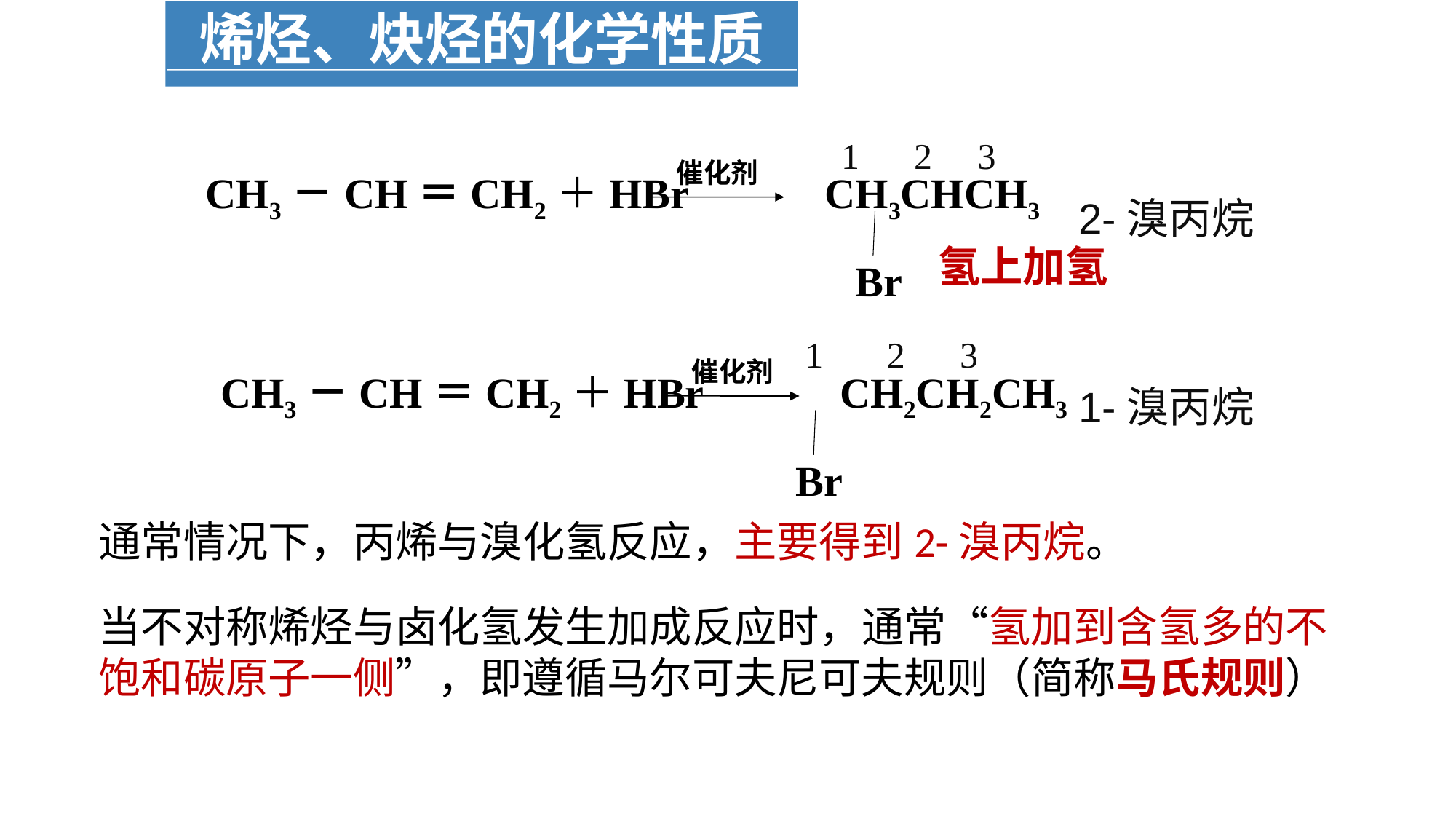

烯烃、炔烃的化学性质
1      2     3
催化剂
CH3－CH＝CH2＋HBr                      CH3CHCH3

2-溴丙烷
氢上加氢
Br
1       2      3
催化剂
CH3－CH＝CH2＋HBr                      CH2CH2CH3

1-溴丙烷
Br
通常情况下，丙烯与溴化氢反应，主要得到2-溴丙烷。
当不对称烯烃与卤化氢发生加成反应时，通常“氢加到含氢多的不饱和碳原子一侧”，即遵循马尔可夫尼可夫规则（简称马氏规则）